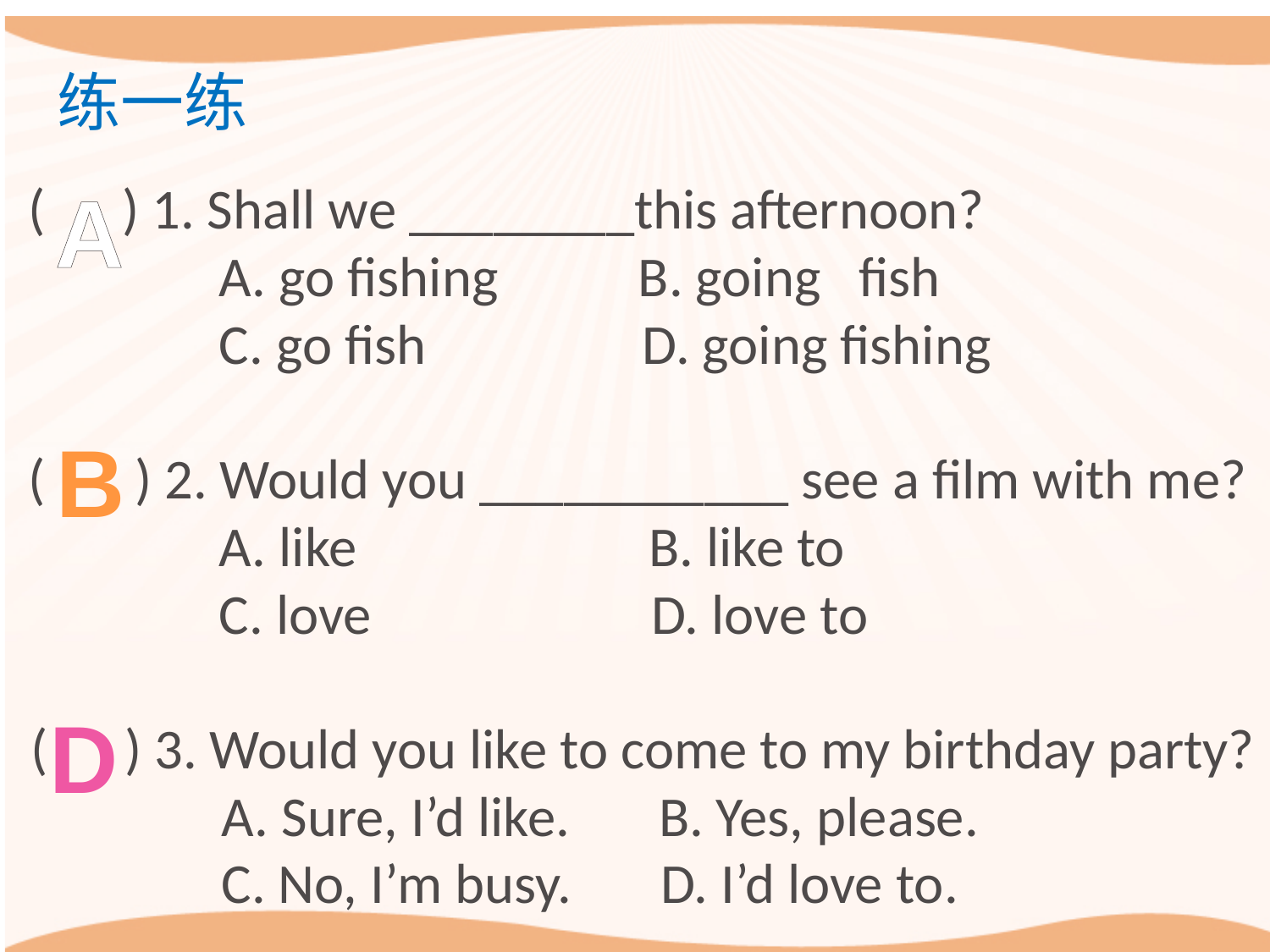

练一练
A
(      ) 1. Shall we ________this afternoon?
               A. go fishing           B. going   fish
               C. go fish                 D. going fishing
B
(       ) 2. Would you ___________ see a film with me?
               A. like                       B. like to
               C. love                      D. love to
D
(      ) 3. Would you like to come to my birthday party?
               A. Sure, I’d like.       B. Yes, please.
               C. No, I’m busy.       D. I’d love to.